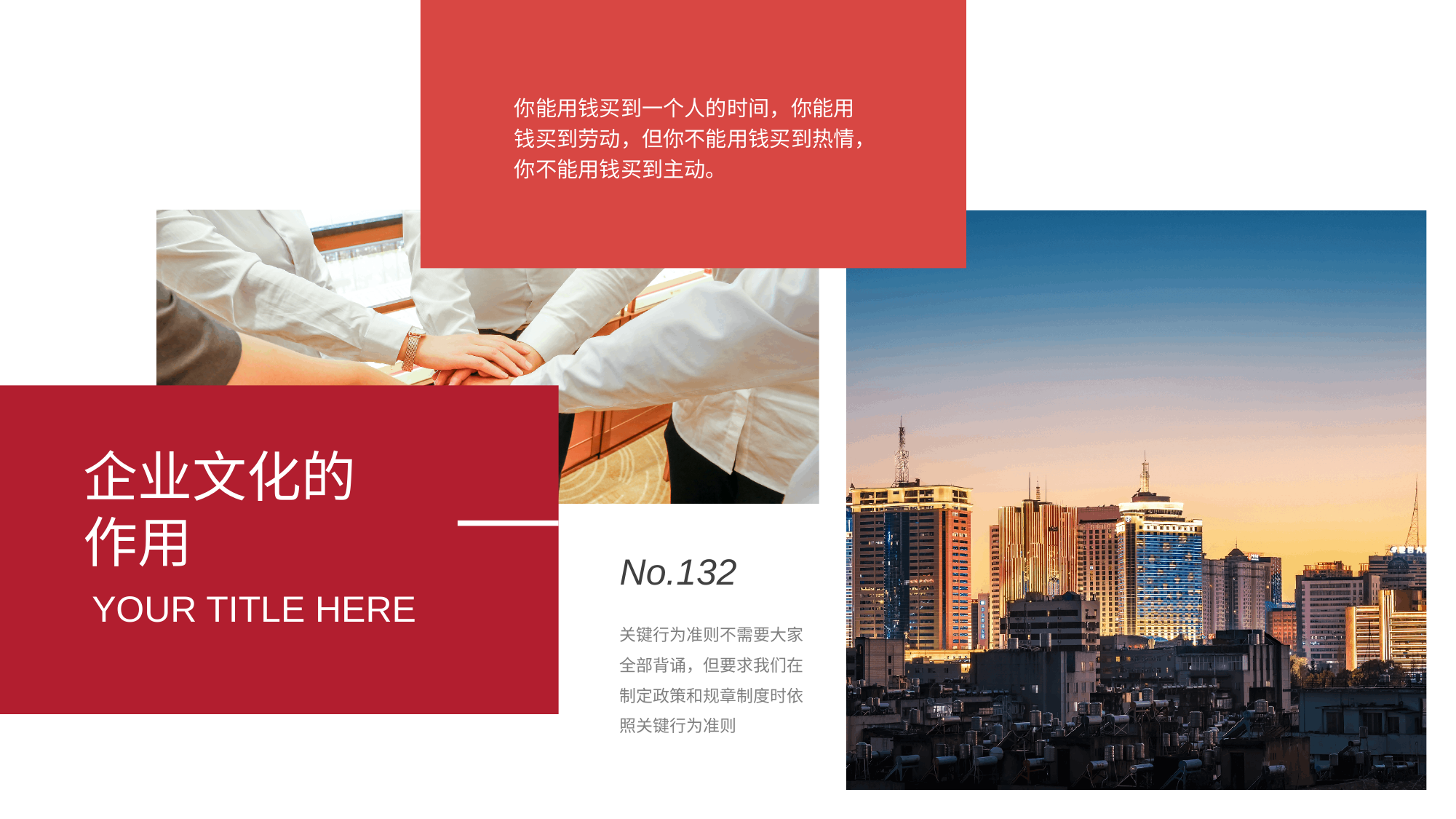

你能用钱买到一个人的时间，你能用钱买到劳动，但你不能用钱买到热情，你不能用钱买到主动。

企业文化的作用

No.132
YOUR TITLE HERE
关键行为准则不需要大家全部背诵，但要求我们在制定政策和规章制度时依照关键行为准则